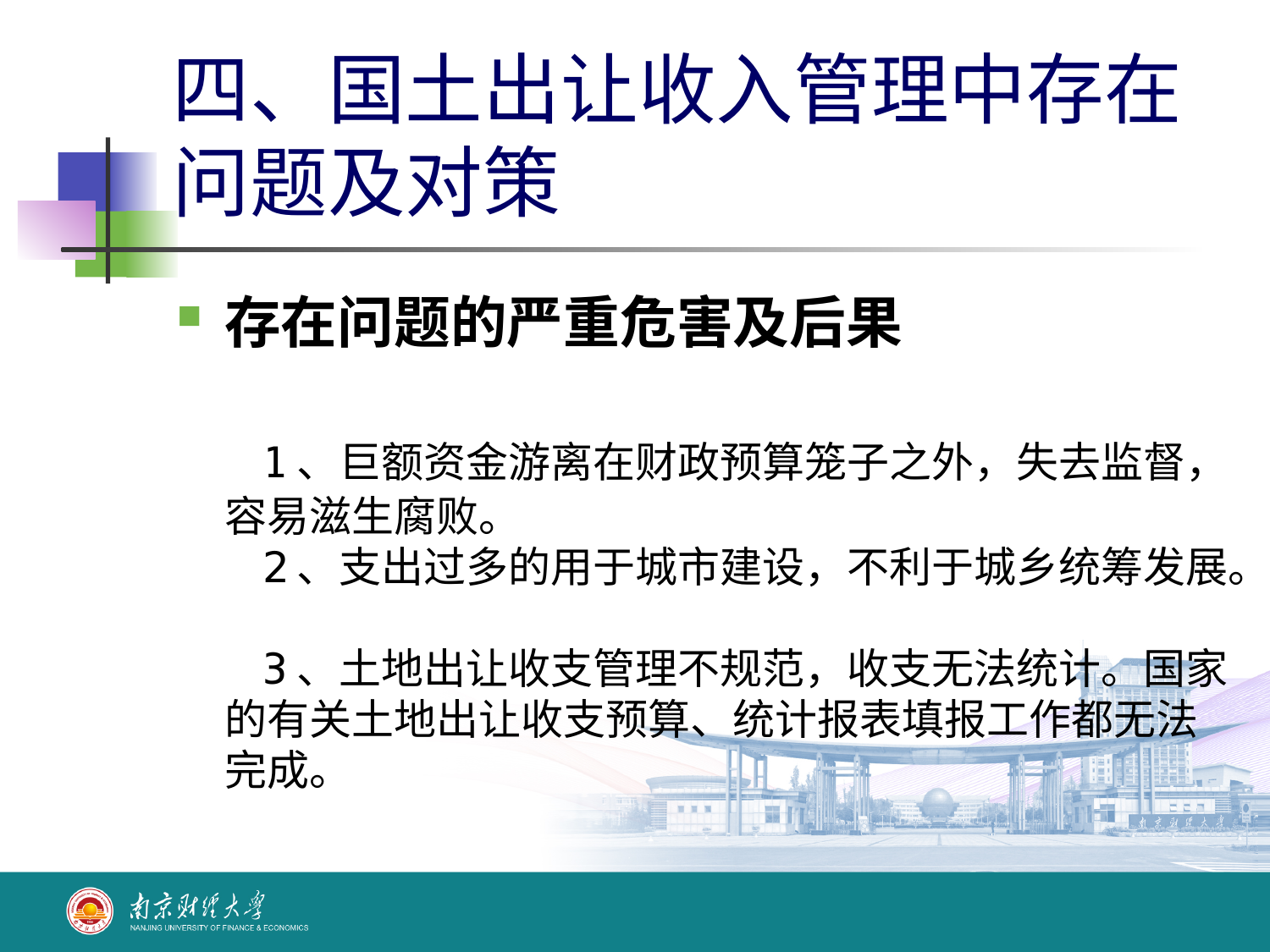

# 四、国土出让收入管理中存在问题及对策
存在问题的严重危害及后果
  1、巨额资金游离在财政预算笼子之外，失去监督，容易滋生腐败。
   2、支出过多的用于城市建设，不利于城乡统筹发展。
   3、土地出让收支管理不规范，收支无法统计。国家的有关土地出让收支预算、统计报表填报工作都无法完成。